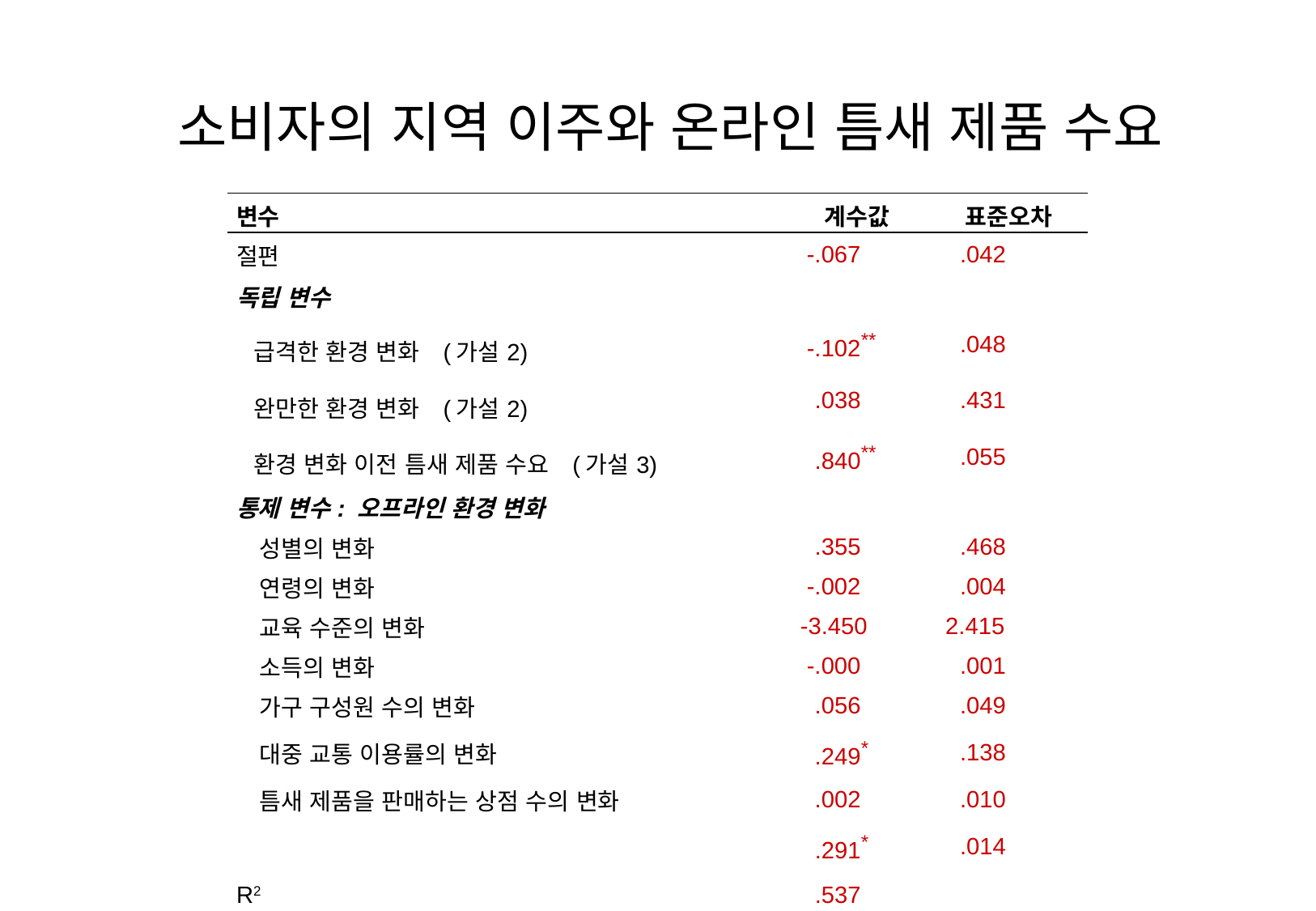

# 소비자의 지역 이주와 온라인 틈새 제품 수요
| 변수 | 계수값 | 표준오차 |
| --- | --- | --- |
| 절편 | -.067 | -.042 |
| 독립 변수 |  |  |
| 급격한 환경 변화 (가설2) | -.102\*\* | -.048 |
| 완만한 환경 변화 (가설2) | -.038 | -.431 |
| 환경 변화 이전 틈새 제품 수요 (가설3) | -.840\*\* | -.055 |
| 통제 변수: 오프라인 환경 변화 |  |  |
| 성별의 변화 | -.355 | -.468 |
| 연령의 변화 | -.002 | -.004 |
| 교육 수준의 변화 | -3.450 | 2.415 |
| 소득의 변화 | -.000 | -.001 |
| 가구 구성원 수의 변화 | -.056 | -.049 |
| 대중 교통 이용률의 변화 | -.249\* | -.138 |
| 틈새 제품을 판매하는 상점 수의 변화 | -.002 | -.010 |
|  | - .291\* | -.014 |
| R2 | - .537 |  |